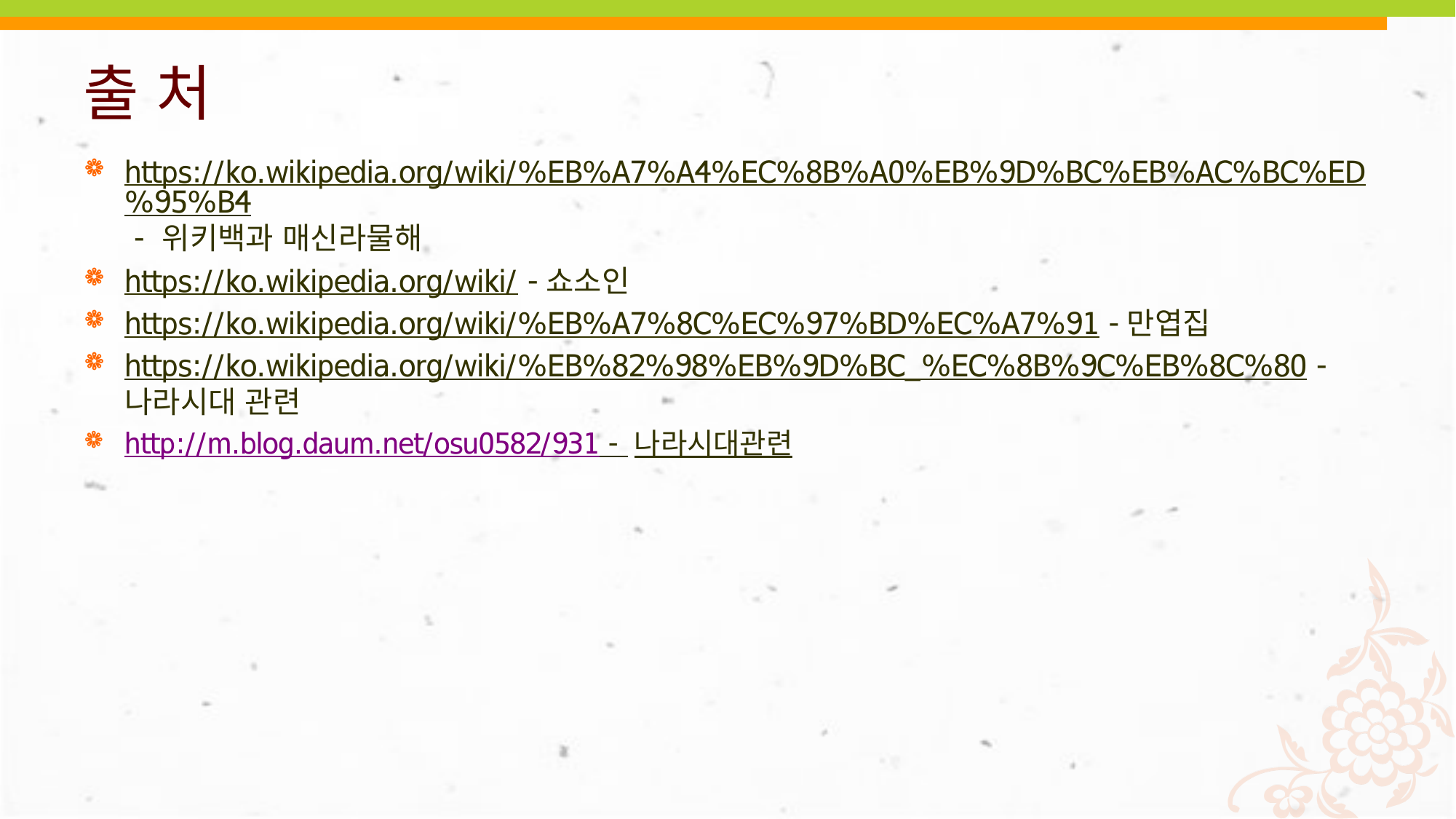

# 출 처
https://ko.wikipedia.org/wiki/%EB%A7%A4%EC%8B%A0%EB%9D%BC%EB%AC%BC%ED%95%B4 - 위키백과 매신라물해
https://ko.wikipedia.org/wiki/ -쇼소인
https://ko.wikipedia.org/wiki/%EB%A7%8C%EC%97%BD%EC%A7%91 -만엽집
https://ko.wikipedia.org/wiki/%EB%82%98%EB%9D%BC_%EC%8B%9C%EB%8C%80 -나라시대 관련
http://m.blog.daum.net/osu0582/931 - 나라시대관련